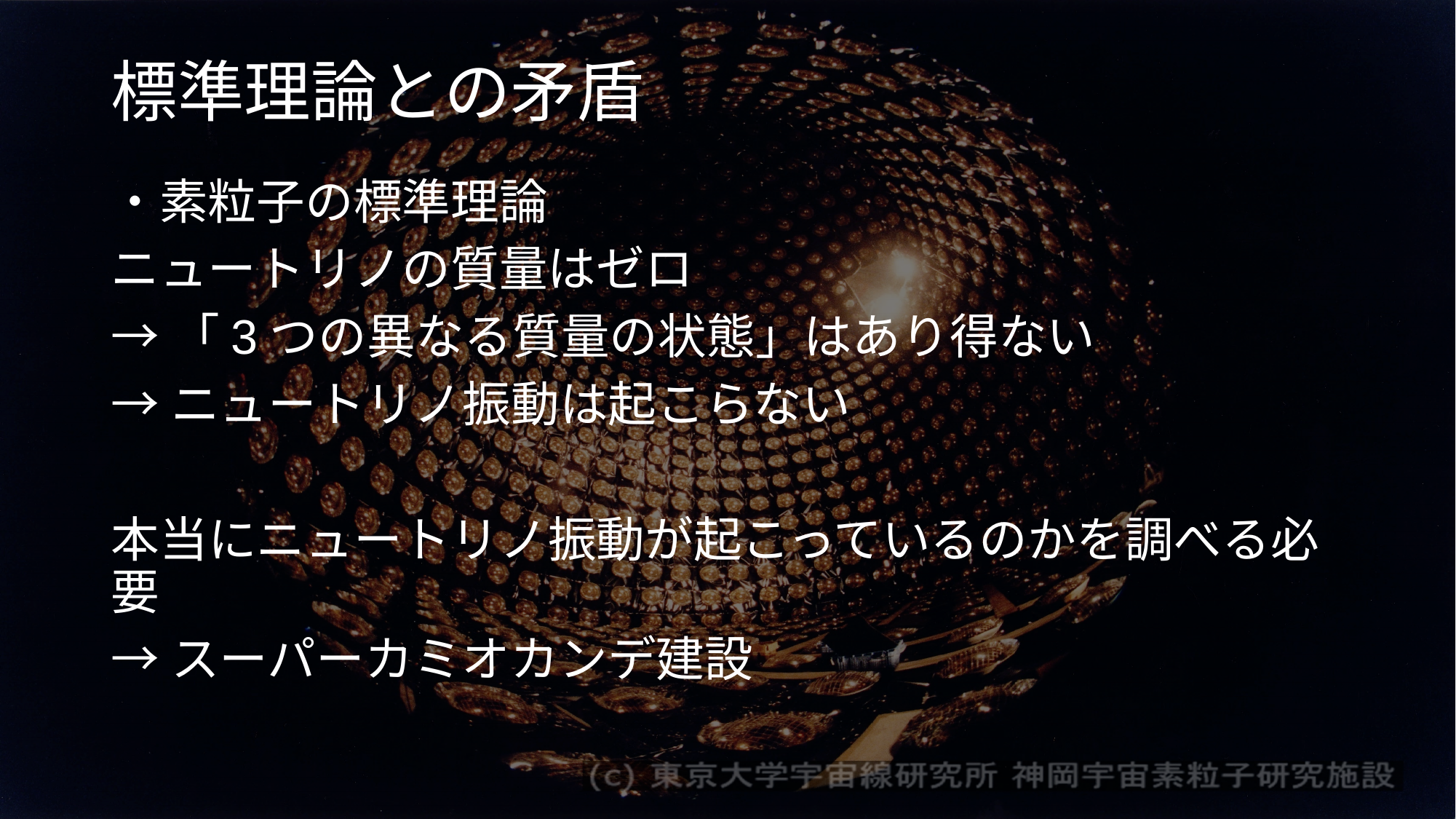

# 標準理論との矛盾
・素粒子の標準理論
ニュートリノの質量はゼロ
→「3つの異なる質量の状態」はあり得ない
→ニュートリノ振動は起こらない

本当にニュートリノ振動が起こっているのかを調べる必要
→スーパーカミオカンデ建設